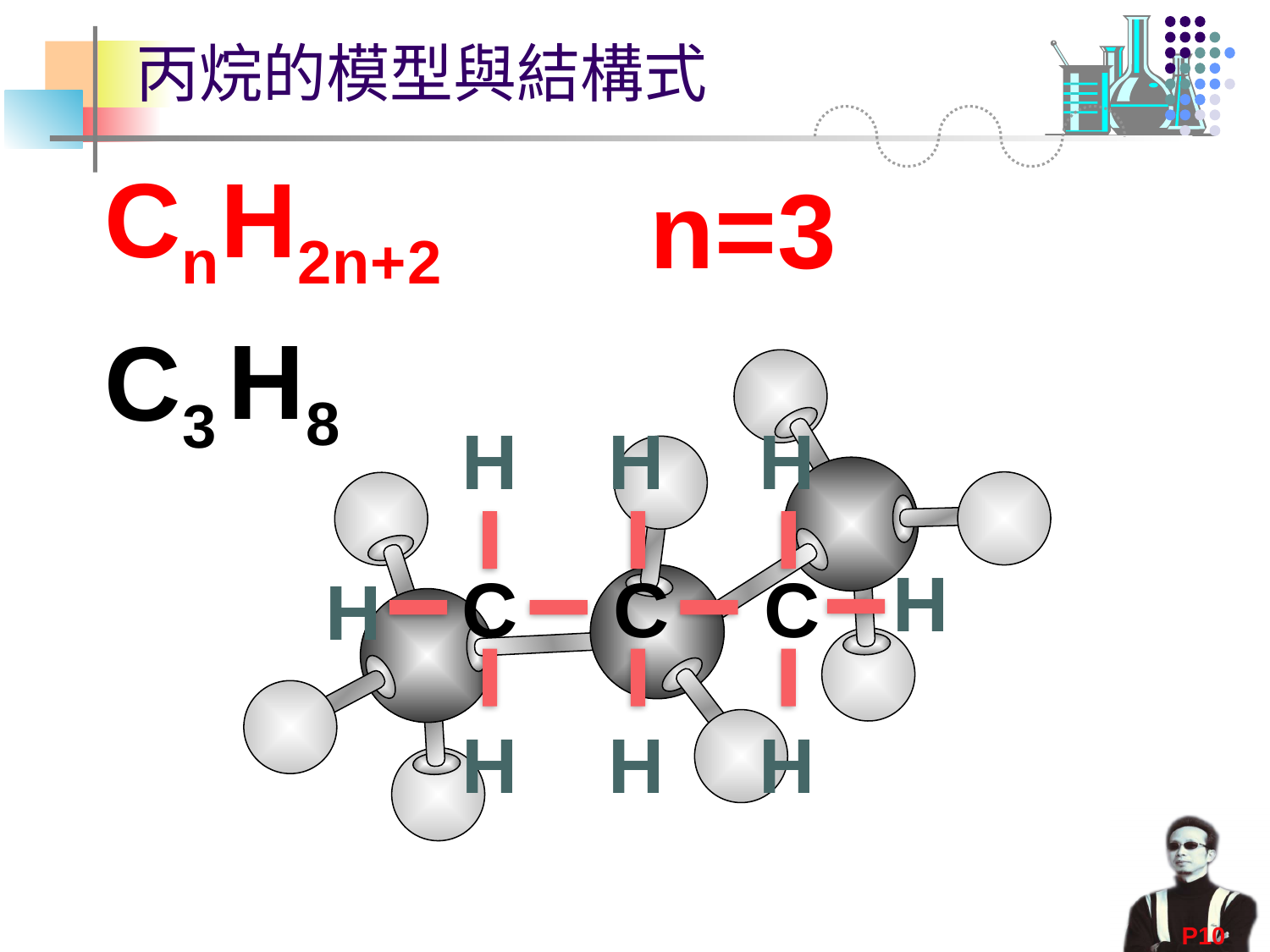

# 丙烷的模型與結構式
CnH2n+2
n=3
H8
C3

H
H
H

H
C
C
C
H

H
H
H

P10